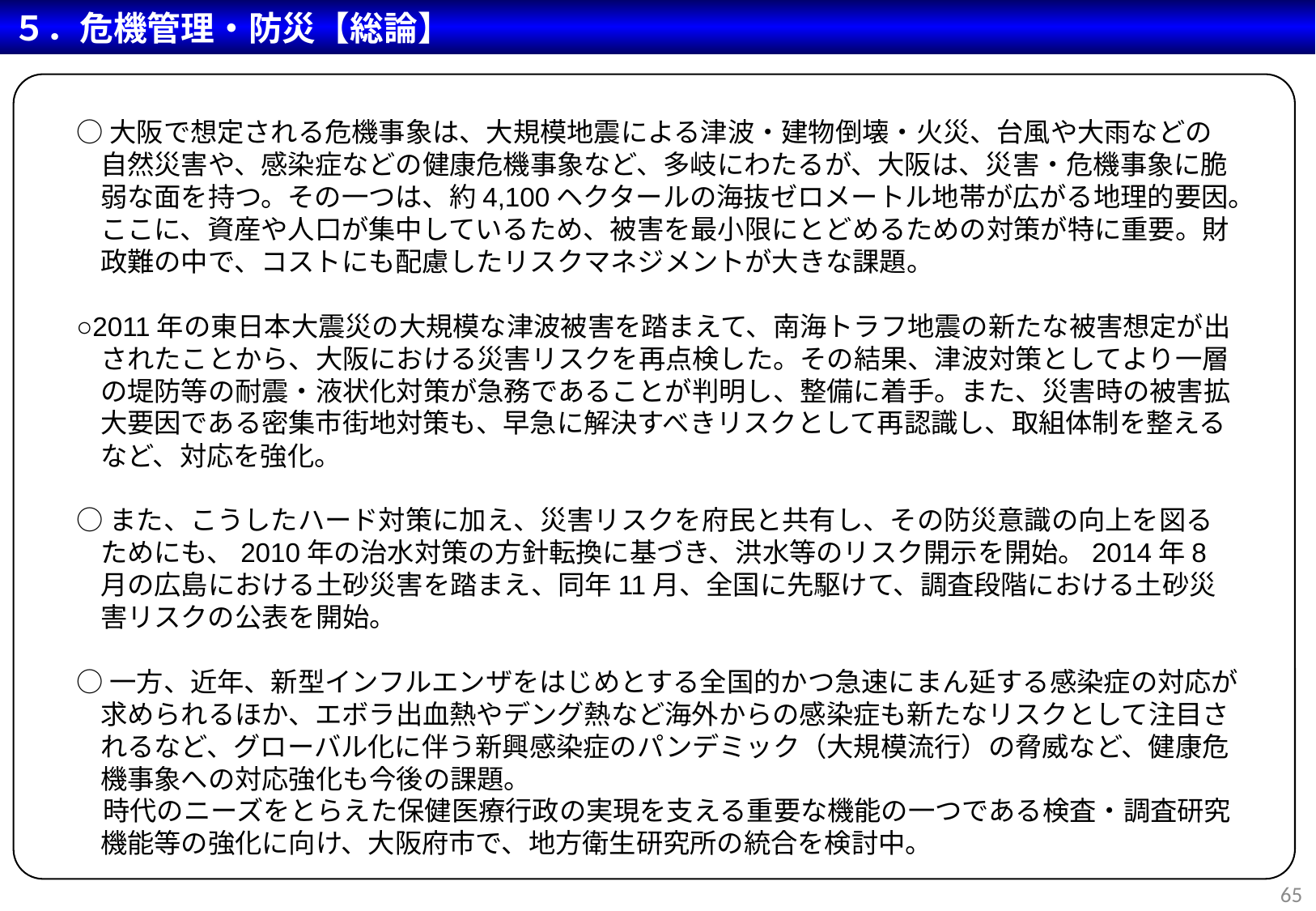

５．危機管理・防災【総論】

○大阪で想定される危機事象は、大規模地震による津波・建物倒壊・火災、台風や大雨などの自然災害や、感染症などの健康危機事象など、多岐にわたるが、大阪は、災害・危機事象に脆弱な面を持つ。その一つは、約4,100ヘクタールの海抜ゼロメートル地帯が広がる地理的要因。ここに、資産や人口が集中しているため、被害を最小限にとどめるための対策が特に重要。財政難の中で、コストにも配慮したリスクマネジメントが大きな課題。

○2011年の東日本大震災の大規模な津波被害を踏まえて、南海トラフ地震の新たな被害想定が出されたことから、大阪における災害リスクを再点検した。その結果、津波対策としてより一層の堤防等の耐震・液状化対策が急務であることが判明し、整備に着手。また、災害時の被害拡大要因である密集市街地対策も、早急に解決すべきリスクとして再認識し、取組体制を整えるなど、対応を強化。

○また、こうしたハード対策に加え、災害リスクを府民と共有し、その防災意識の向上を図るためにも、2010年の治水対策の方針転換に基づき、洪水等のリスク開示を開始。2014年8月の広島における土砂災害を踏まえ、同年11月、全国に先駆けて、調査段階における土砂災害リスクの公表を開始。

○一方、近年、新型インフルエンザをはじめとする全国的かつ急速にまん延する感染症の対応が求められるほか、エボラ出血熱やデング熱など海外からの感染症も新たなリスクとして注目されるなど、グローバル化に伴う新興感染症のパンデミック（大規模流行）の脅威など、健康危機事象への対応強化も今後の課題。
　時代のニーズをとらえた保健医療行政の実現を支える重要な機能の一つである検査・調査研究機能等の強化に向け、大阪府市で、地方衛生研究所の統合を検討中。
65